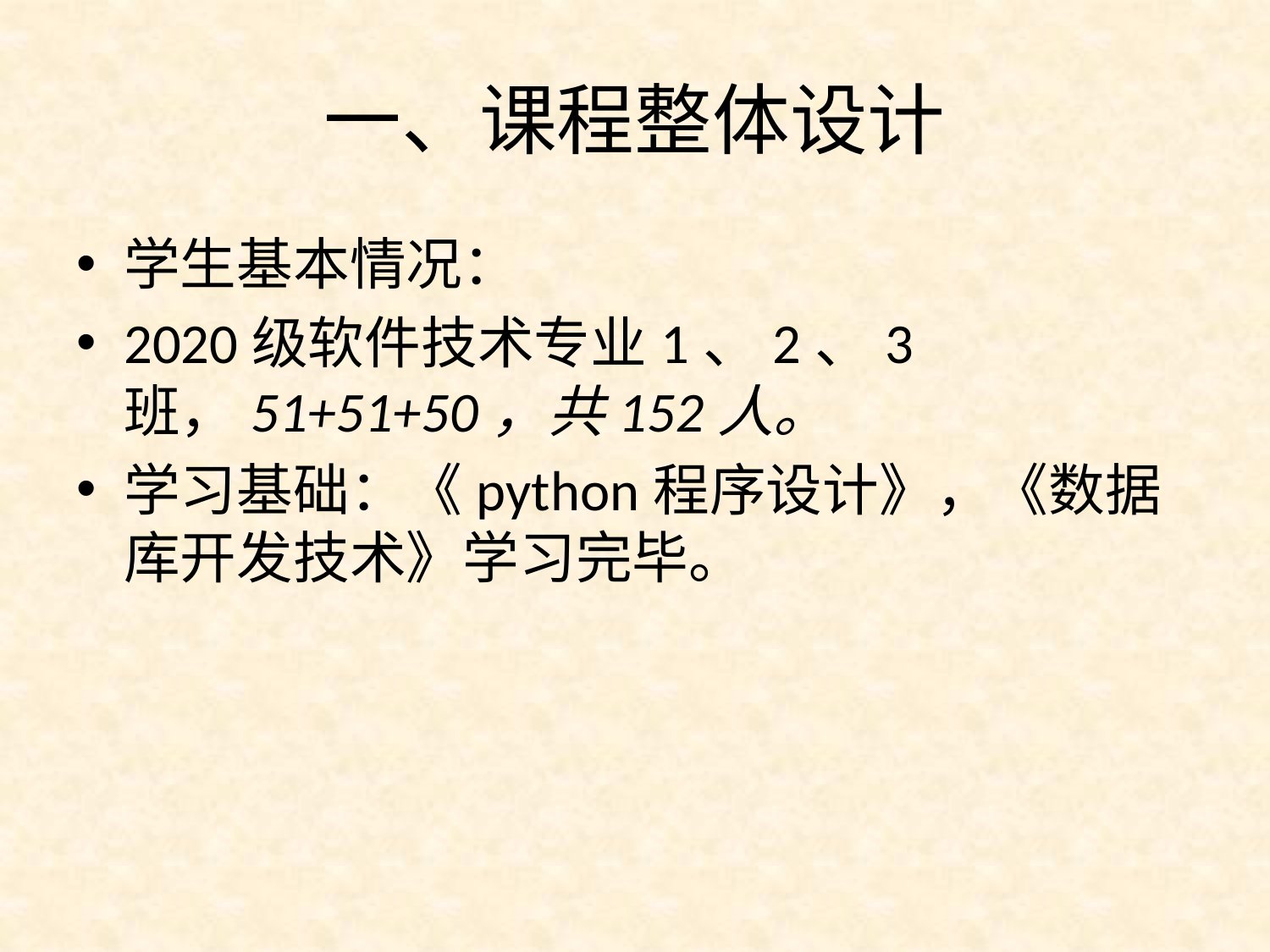

# 一、课程整体设计
学生基本情况：
2020级软件技术专业1、2、3班，51+51+50，共152人。
学习基础：《python程序设计》，《数据库开发技术》学习完毕。